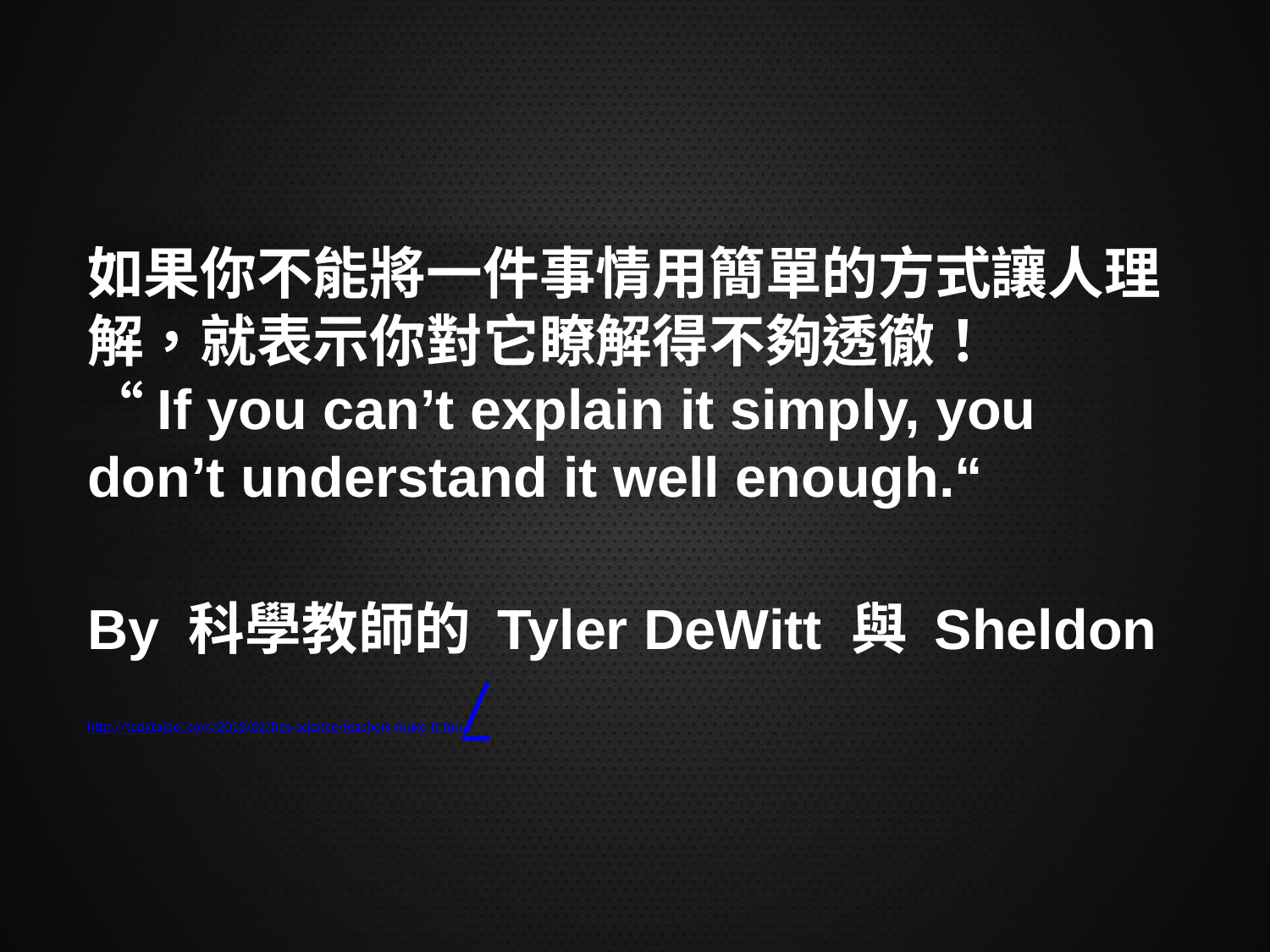

#

如果你不能將一件事情用簡單的方式讓人理解，就表示你對它瞭解得不夠透徹！
“If you can’t explain it simply, you don’t understand it well enough.“

By 科學教師的 Tyler DeWitt 與 Sheldon
http://tedxtaipei.com/2013/02/hey-science-teachers-make-it-fun/